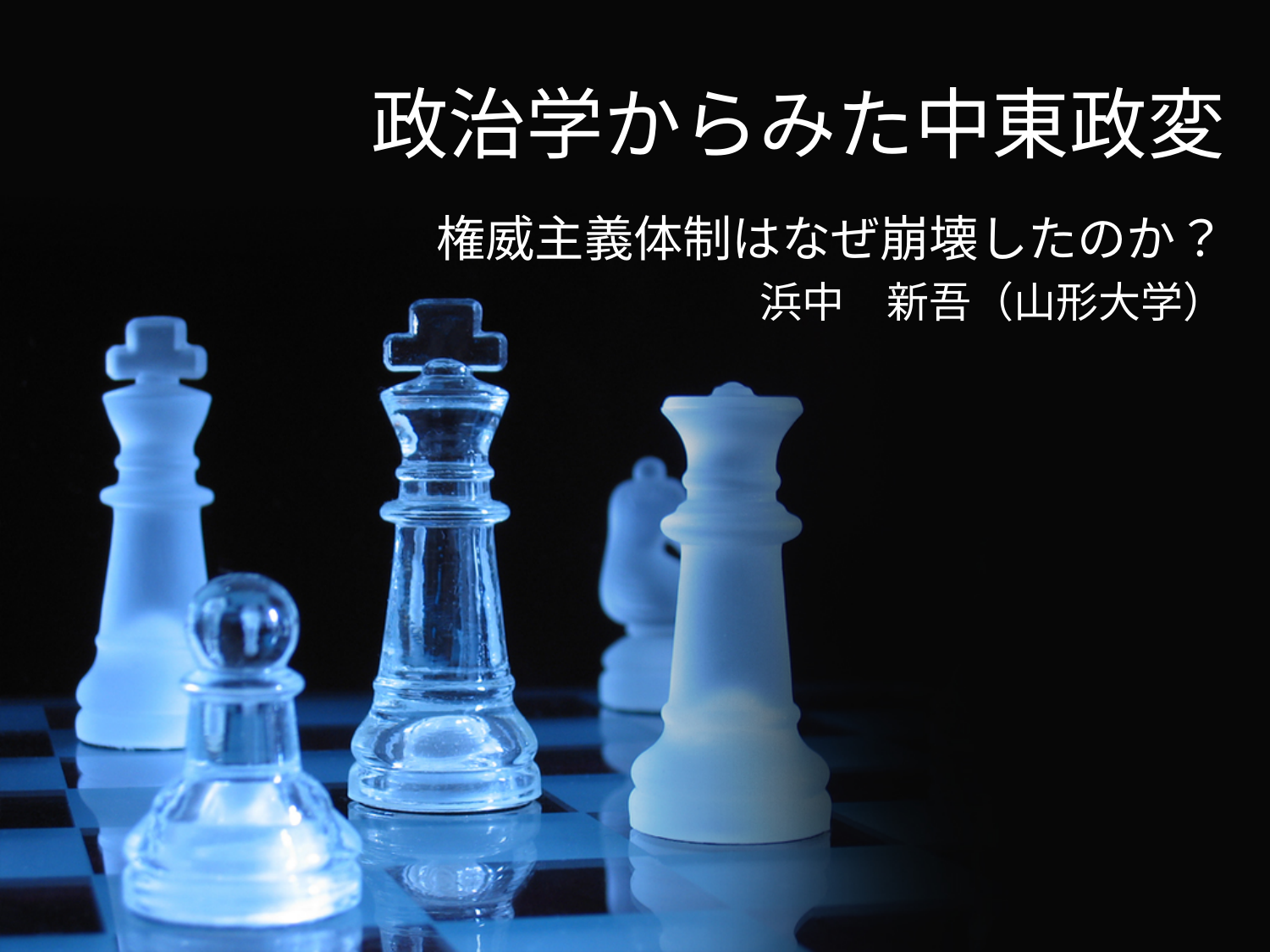

# 政治学からみた中東政変
権威主義体制はなぜ崩壊したのか？
浜中　新吾（山形大学）